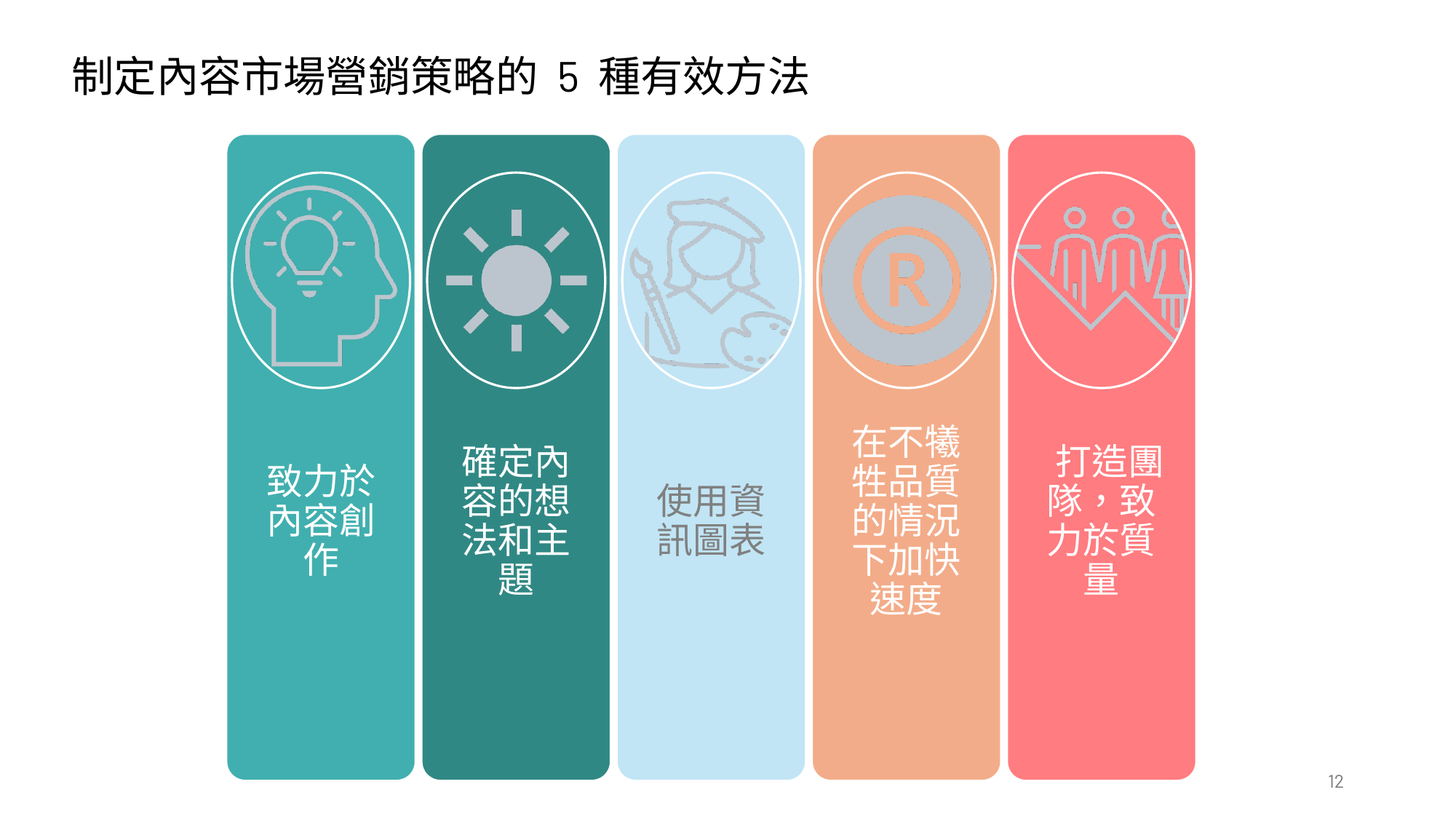

制定內容市場營銷策略的 5 種有效方法
致力於內容創作
確定內容的想法和主題
使用資訊圖表
在不犧牲品質的情況下加快速度
 打造團隊，致力於質量
12